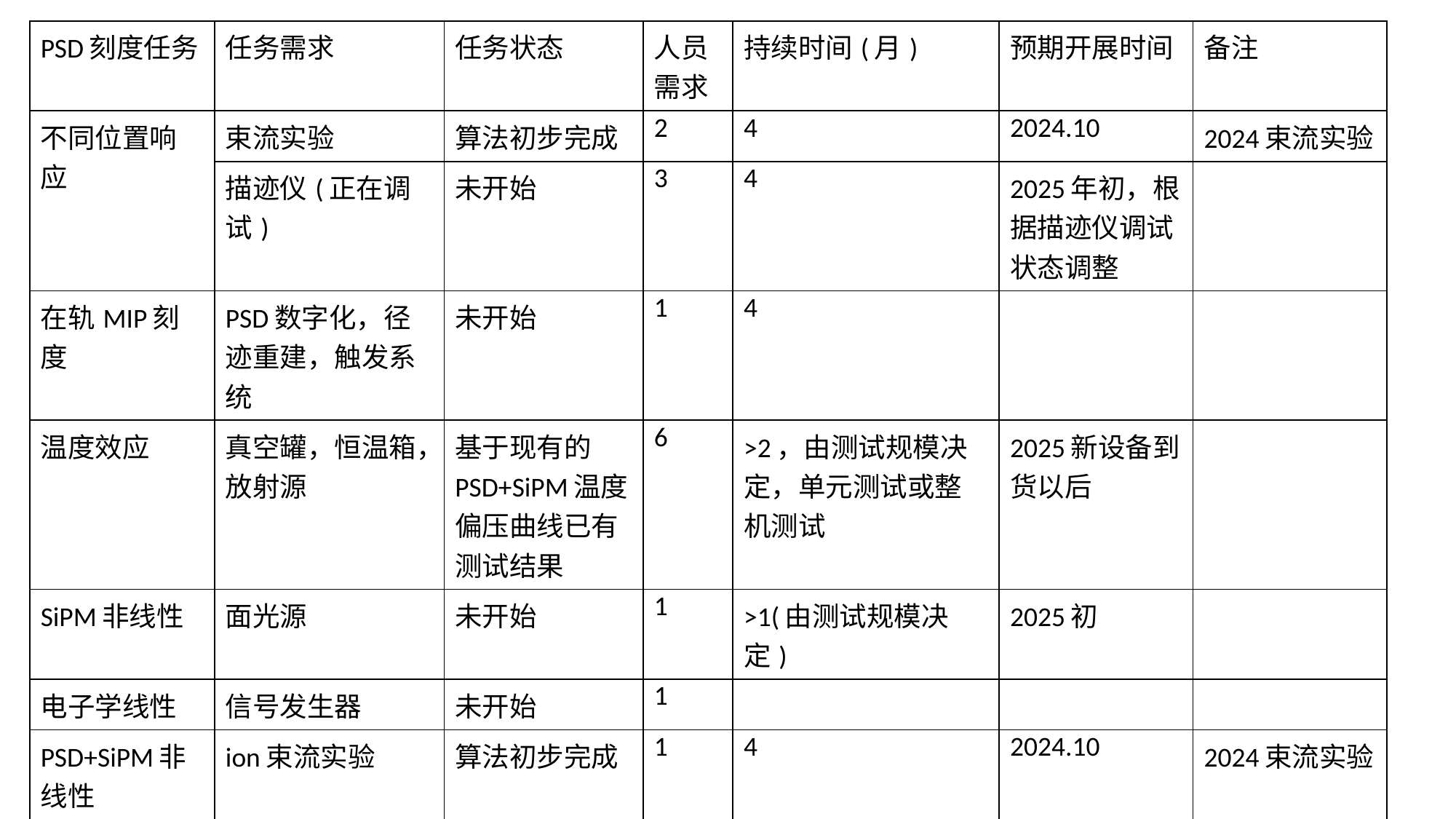

| PSD刻度任务 | 任务需求 | 任务状态 | 人员需求 | 持续时间(月) | 预期开展时间 | 备注 |
| --- | --- | --- | --- | --- | --- | --- |
| 不同位置响应 | 束流实验 | 算法初步完成 | 2 | 4 | 2024.10 | 2024束流实验 |
|  | 描迹仪(正在调试) | 未开始 | 3 | 4 | 2025年初，根据描迹仪调试状态调整 |  |
| 在轨MIP刻度 | PSD数字化，径迹重建，触发系统 | 未开始 | 1 | 4 |  |  |
| 温度效应 | 真空罐，恒温箱，放射源 | 基于现有的PSD+SiPM温度偏压曲线已有测试结果 | 6 | >2，由测试规模决定，单元测试或整机测试 | 2025新设备到货以后 |  |
| SiPM非线性 | 面光源 | 未开始 | 1 | >1(由测试规模决定) | 2025初 |  |
| 电子学线性 | 信号发生器 | 未开始 | 1 |  |  |  |
| PSD+SiPM非线性 | ion束流实验 | 算法初步完成 | 1 | 4 | 2024.10 | 2024束流实验 |
| PSD Alignment | 算法研究需要PSD数字化，实验验证需要安装好PSD和径迹探测器 | 未开始 | 2 | 6 | 2025 |  |